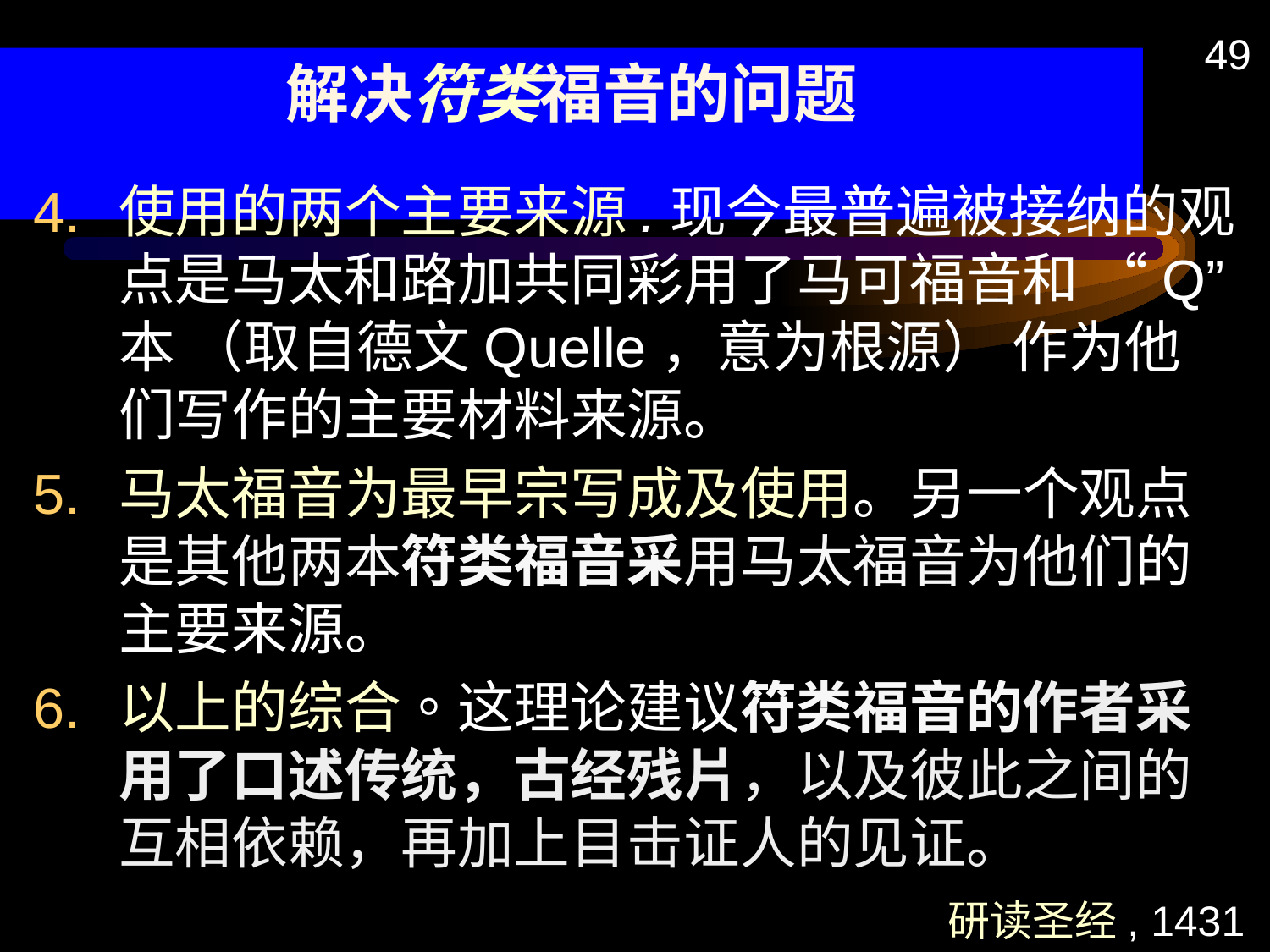

49
# 解决符类福音的问题
使用的两个主要来源.现今最普遍被接纳的观点是马太和路加共同彩用了马可福音和 “Q” 本 （取自德文Quelle，意为根源） 作为他们写作的主要材料来源。
马太福音为最早宗写成及使用。另一个观点是其他两本符类福音采用马太福音为他们的主要来源。
以上的综合。这理论建议符类福音的作者采用了口述传统，古经残片，以及彼此之间的互相依赖，再加上目击证人的见证。
            研读圣经, 1431